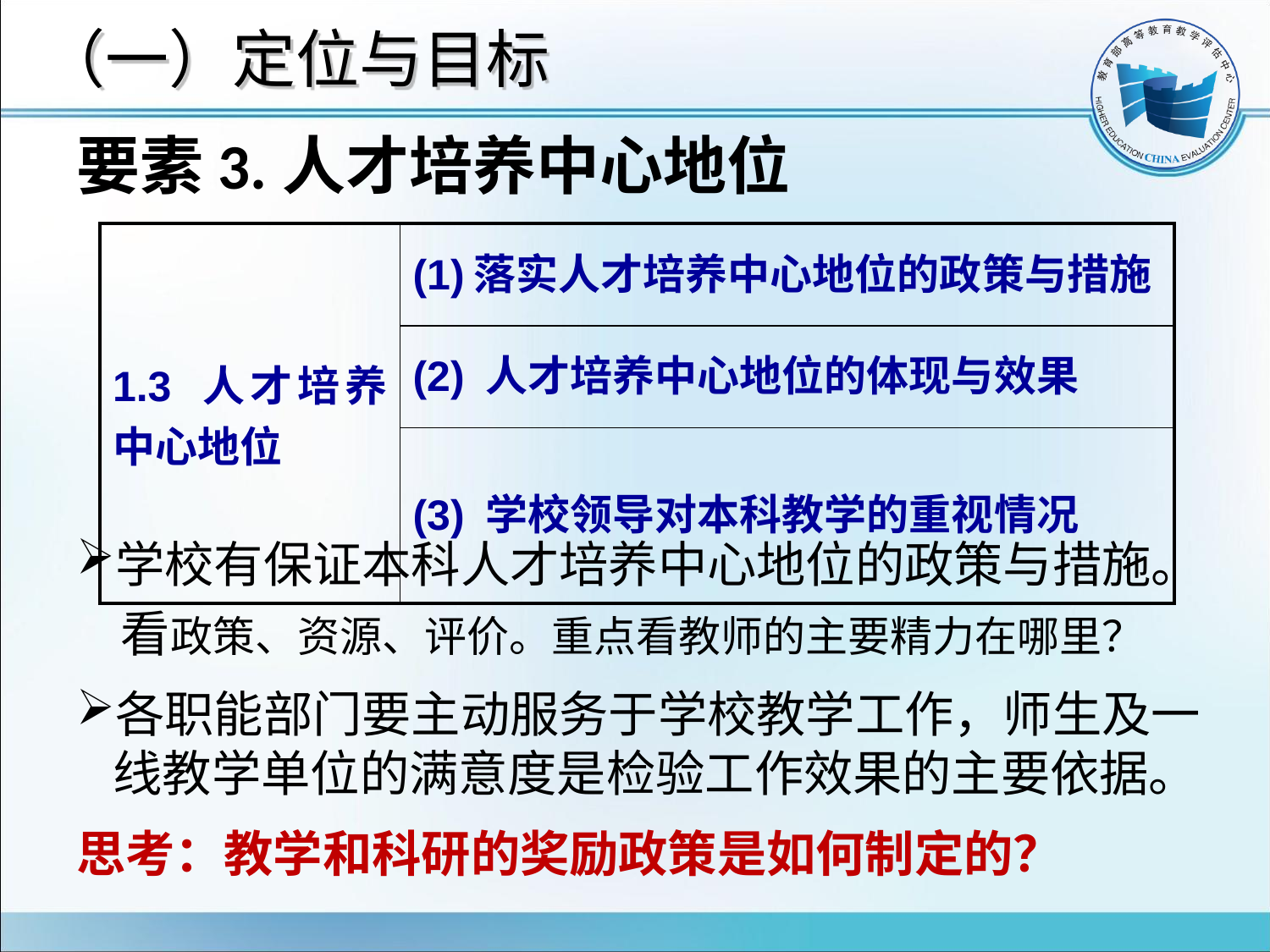

# （一）定位与目标
要素3.人才培养中心地位

学校有保证本科人才培养中心地位的政策与措施。
   看政策、资源、评价。重点看教师的主要精力在哪里？
各职能部门要主动服务于学校教学工作，师生及一线教学单位的满意度是检验工作效果的主要依据。
思考：教学和科研的奖励政策是如何制定的？

| 1.3 人才培养中心地位 | (1)落实人才培养中心地位的政策与措施 |
| --- | --- |
|  | (2) 人才培养中心地位的体现与效果 |
|  | (3) 学校领导对本科教学的重视情况 |
24